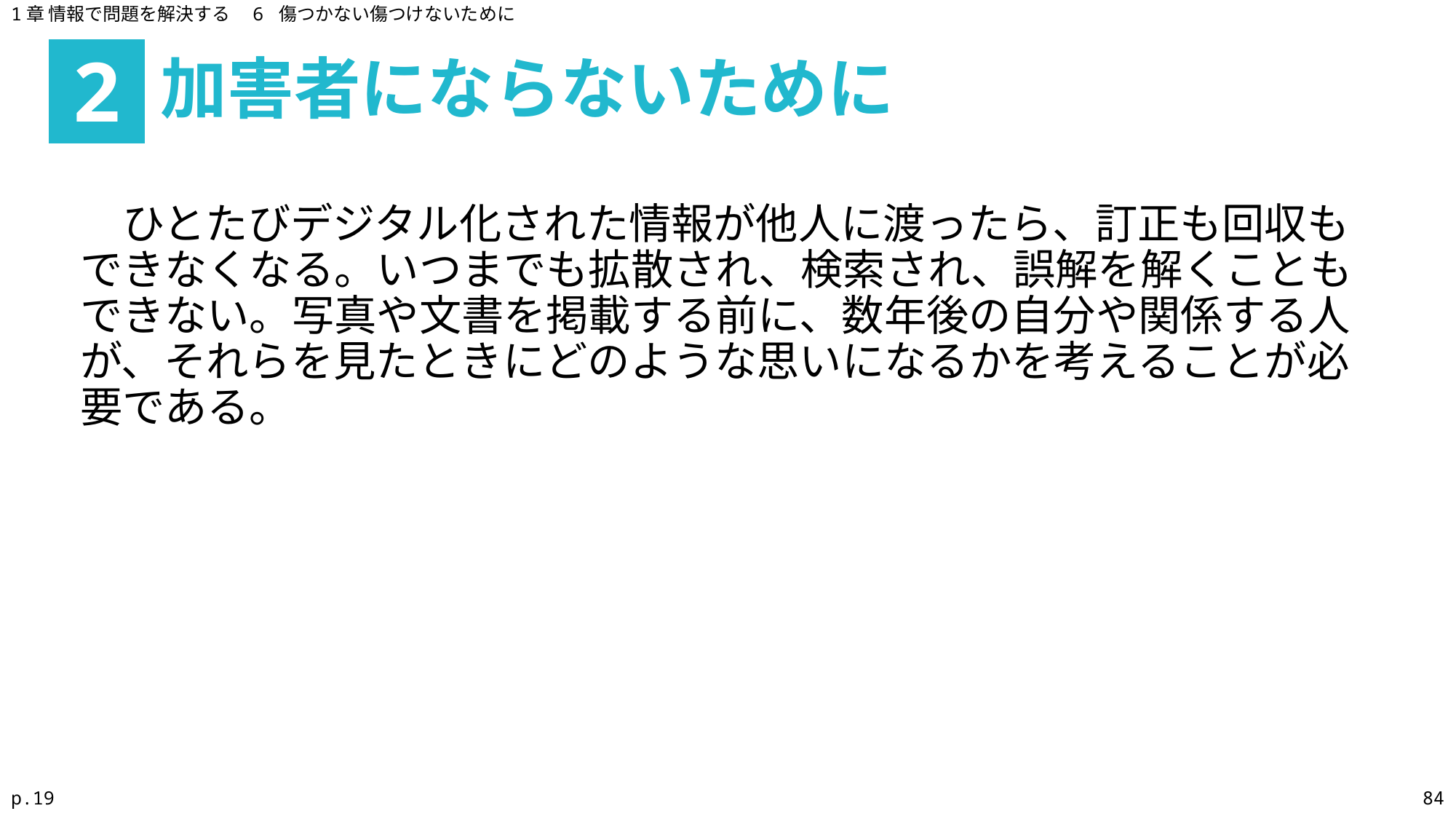

1章 情報で問題を解決する　6 傷つかない傷つけないために
加害者にならないために
2
　ひとたびデジタル化された情報が他人に渡ったら、訂正も回収もできなくなる。いつまでも拡散され、検索され、誤解を解くこともできない。写真や文書を掲載する前に、数年後の自分や関係する人が、それらを見たときにどのような思いになるかを考えることが必要である。
p.19
84